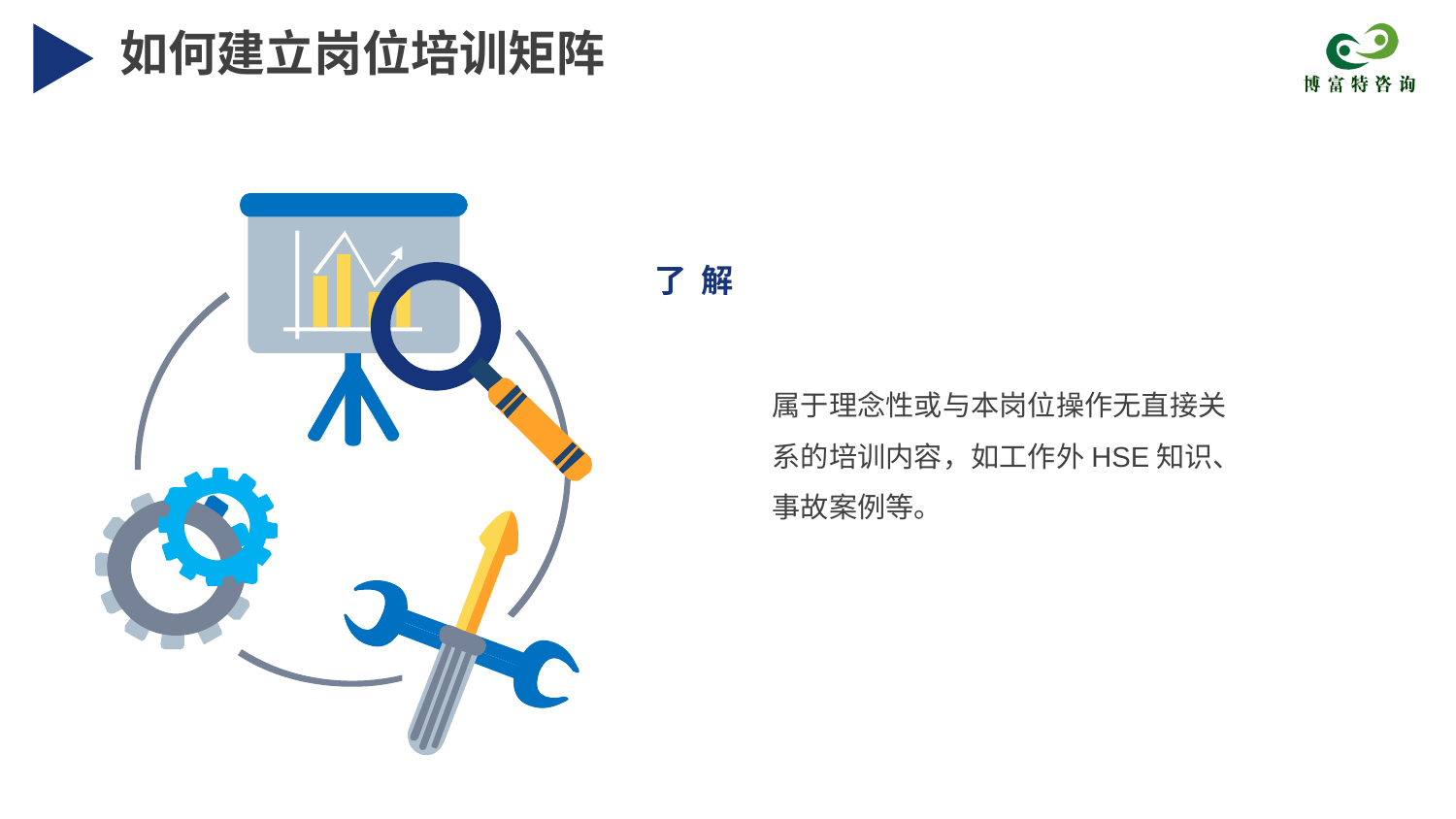

如何建立岗位培训矩阵

了  解
属于理念性或与本岗位操作无直接关系的培训内容，如工作外HSE知识、事故案例等。